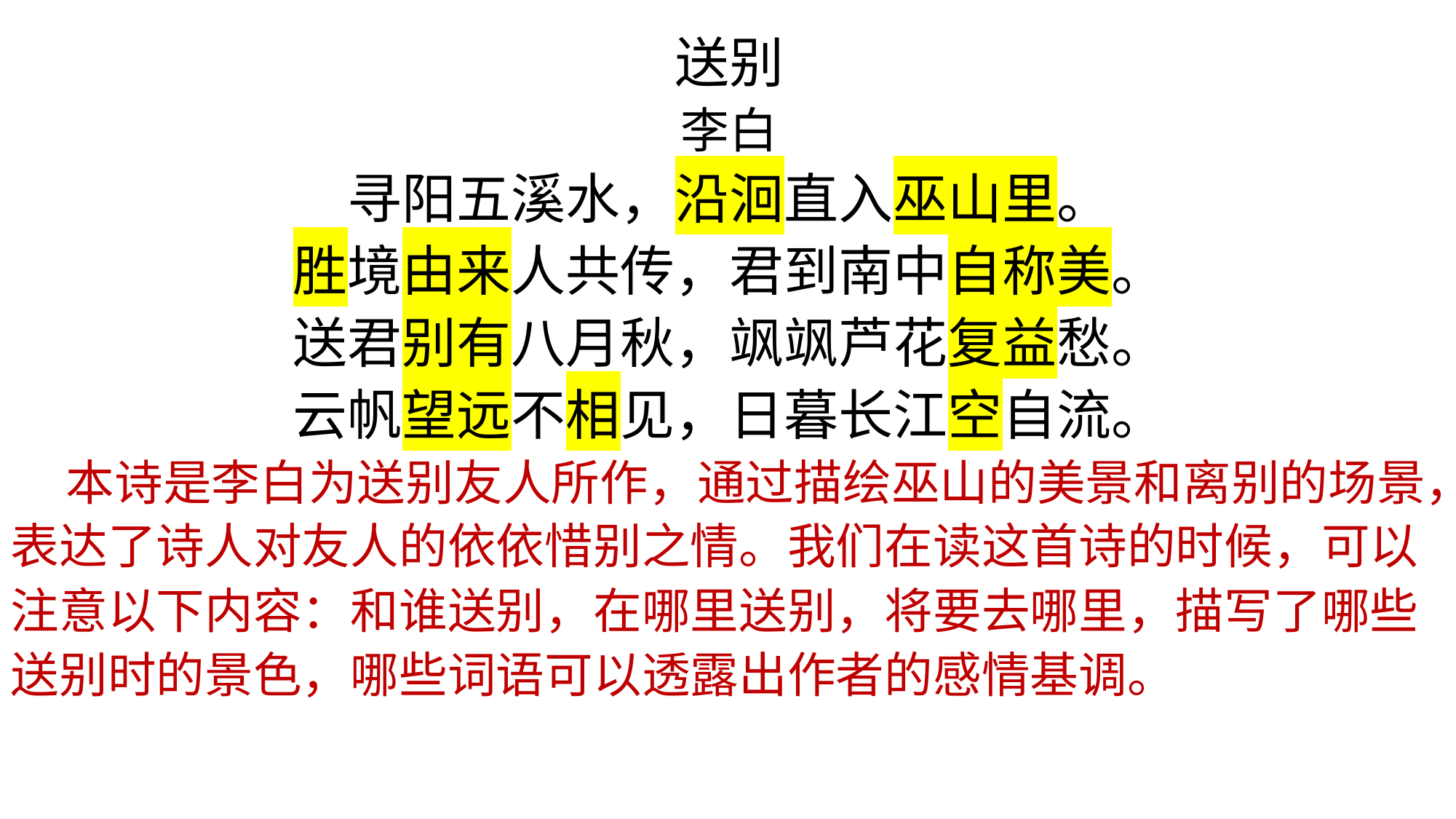

送别
李白
寻阳五溪水，沿洄直入巫山里。
胜境由来人共传，君到南中自称美。
送君别有八月秋，飒飒芦花复益愁。
云帆望远不相见，日暮长江空自流。
    本诗是李白为送别友人所作，通过描绘巫山的美景和离别的场景，表达了诗人对友人的依依惜别之情。我们在读这首诗的时候，可以注意以下内容：和谁送别，在哪里送别，将要去哪里，描写了哪些送别时的景色，哪些词语可以透露出作者的感情基调。